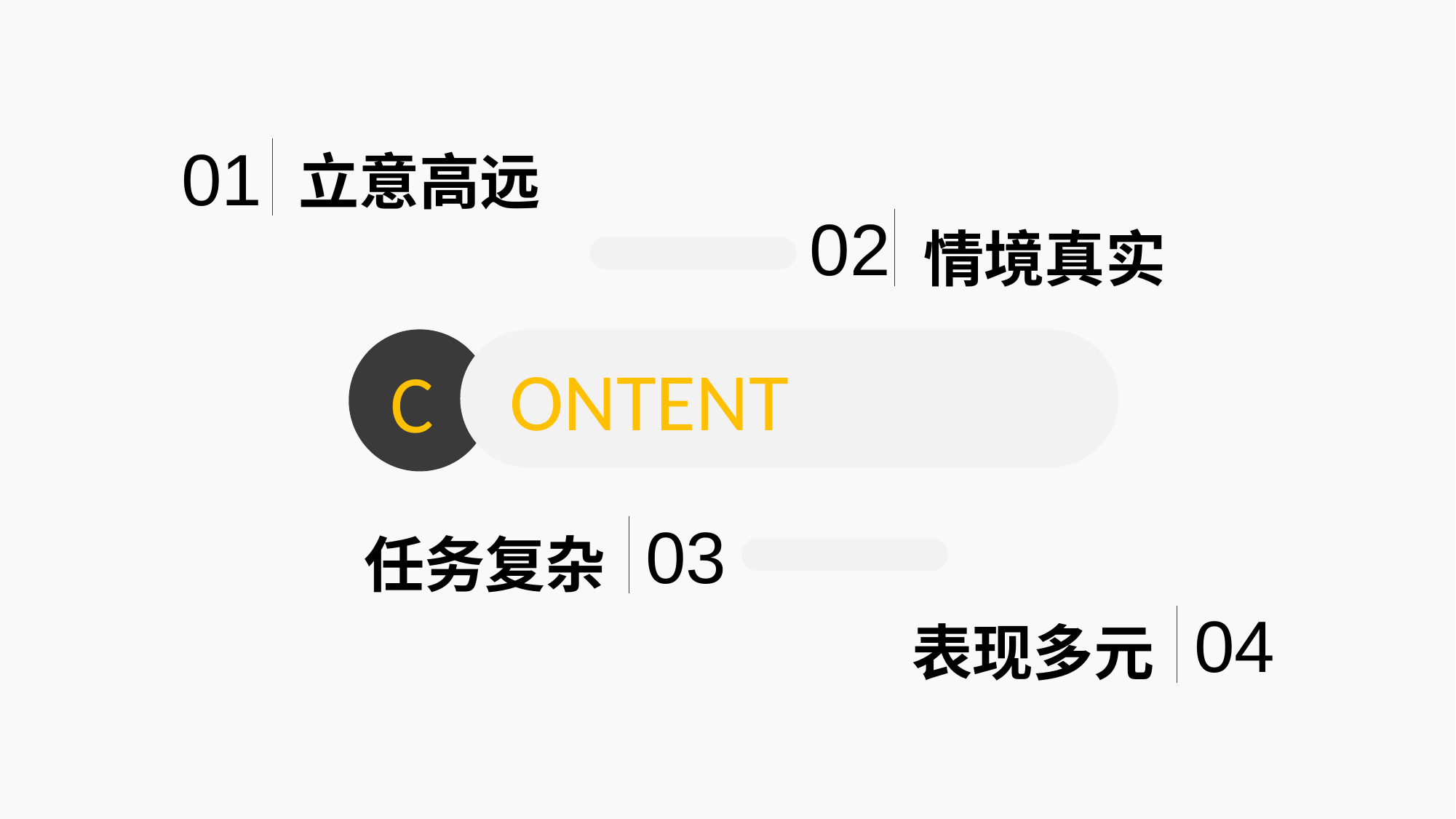

01
立意高远
02
情境真实

ONTENT
C
03
任务复杂

04
表现多元